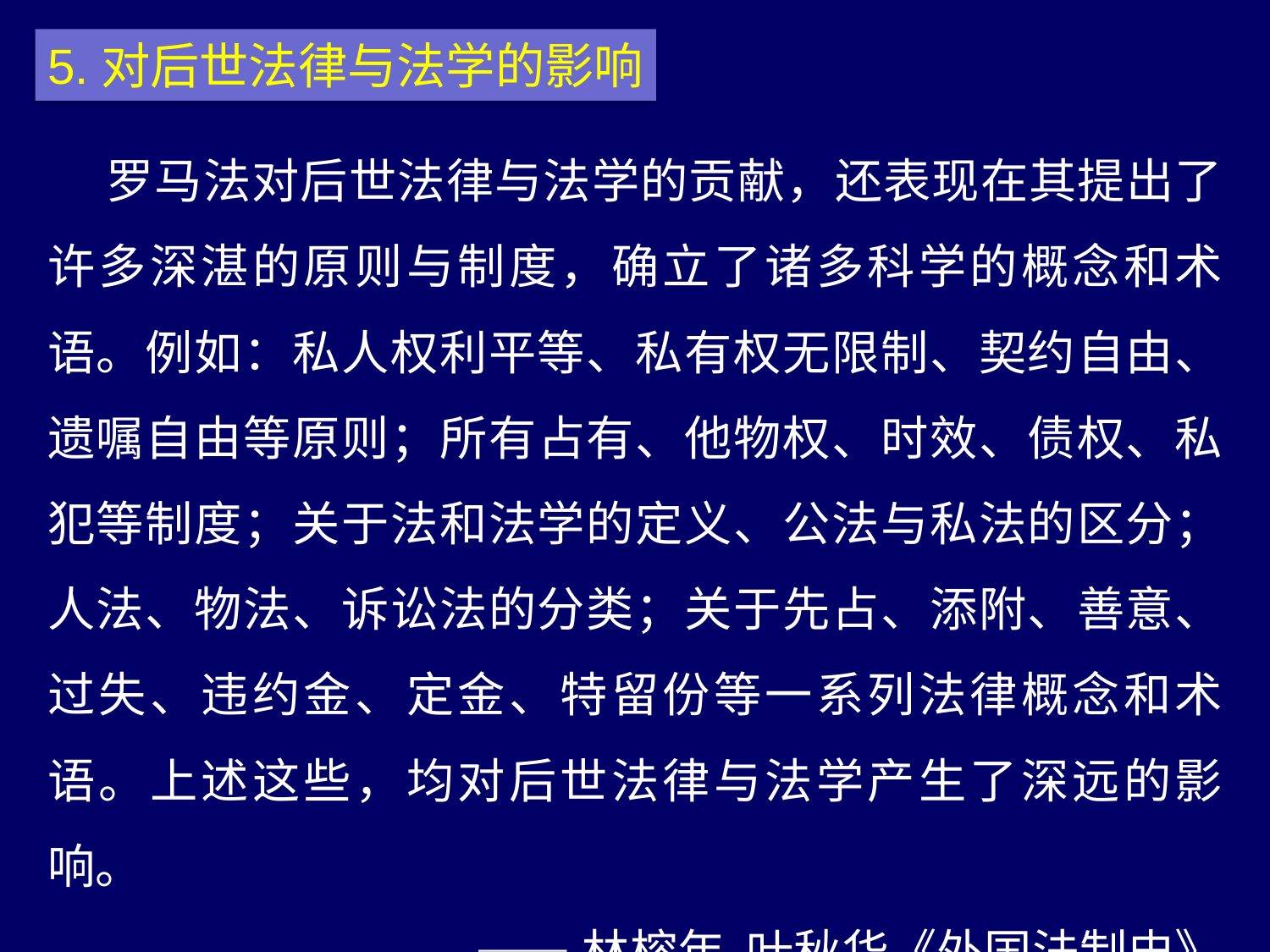

5.对后世法律与法学的影响
    罗马法对后世法律与法学的贡献，还表现在其提出了许多深湛的原则与制度，确立了诸多科学的概念和术语。例如：私人权利平等、私有权无限制、契约自由、遗嘱自由等原则；所有占有、他物权、时效、债权、私犯等制度；关于法和法学的定义、公法与私法的区分；人法、物法、诉讼法的分类；关于先占、添附、善意、过失、违约金、定金、特留份等一系列法律概念和术语。上述这些，均对后世法律与法学产生了深远的影响。
——林榕年  叶秋华《外国法制史》